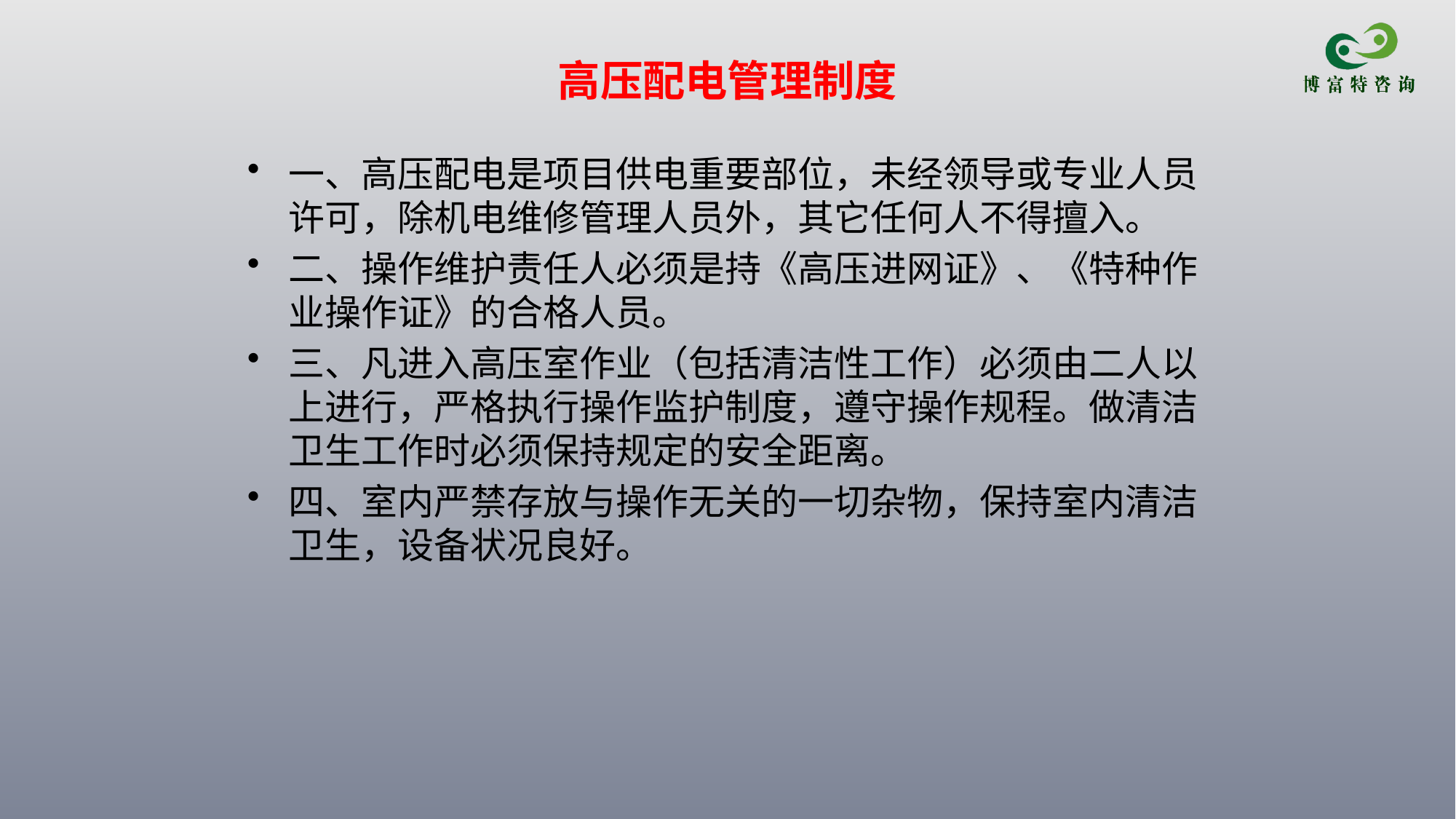

# 高压配电管理制度
一、高压配电是项目供电重要部位，未经领导或专业人员许可，除机电维修管理人员外，其它任何人不得擅入。
二、操作维护责任人必须是持《高压进网证》、《特种作业操作证》的合格人员。
三、凡进入高压室作业（包括清洁性工作）必须由二人以上进行，严格执行操作监护制度，遵守操作规程。做清洁卫生工作时必须保持规定的安全距离。
四、室内严禁存放与操作无关的一切杂物，保持室内清洁卫生，设备状况良好。